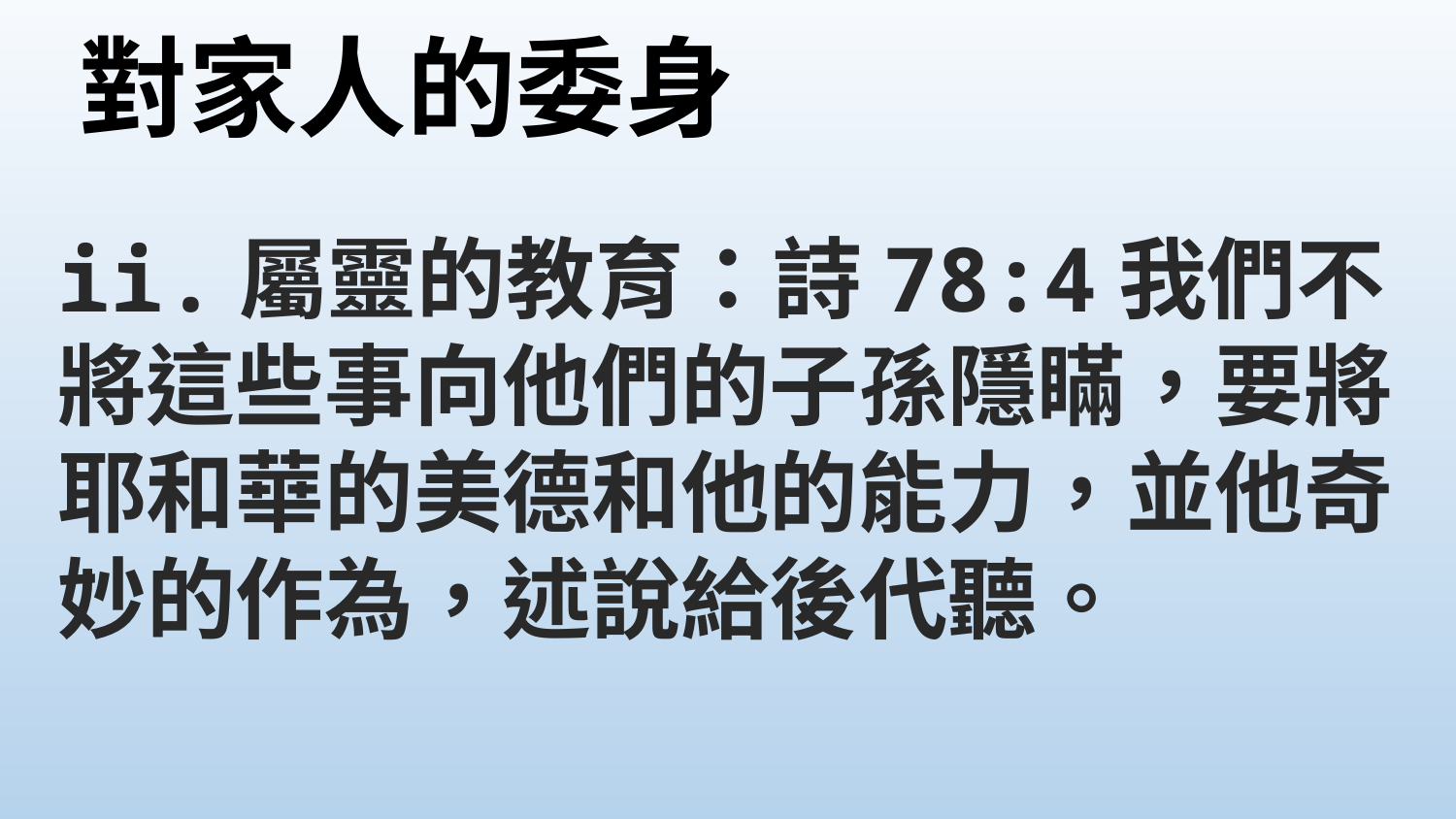

對家人的委身
#
ii.屬靈的教育：詩78:4我們不將這些事向他們的子孫隱瞞，要將耶和華的美德和他的能力，並他奇妙的作為，述說給後代聽。